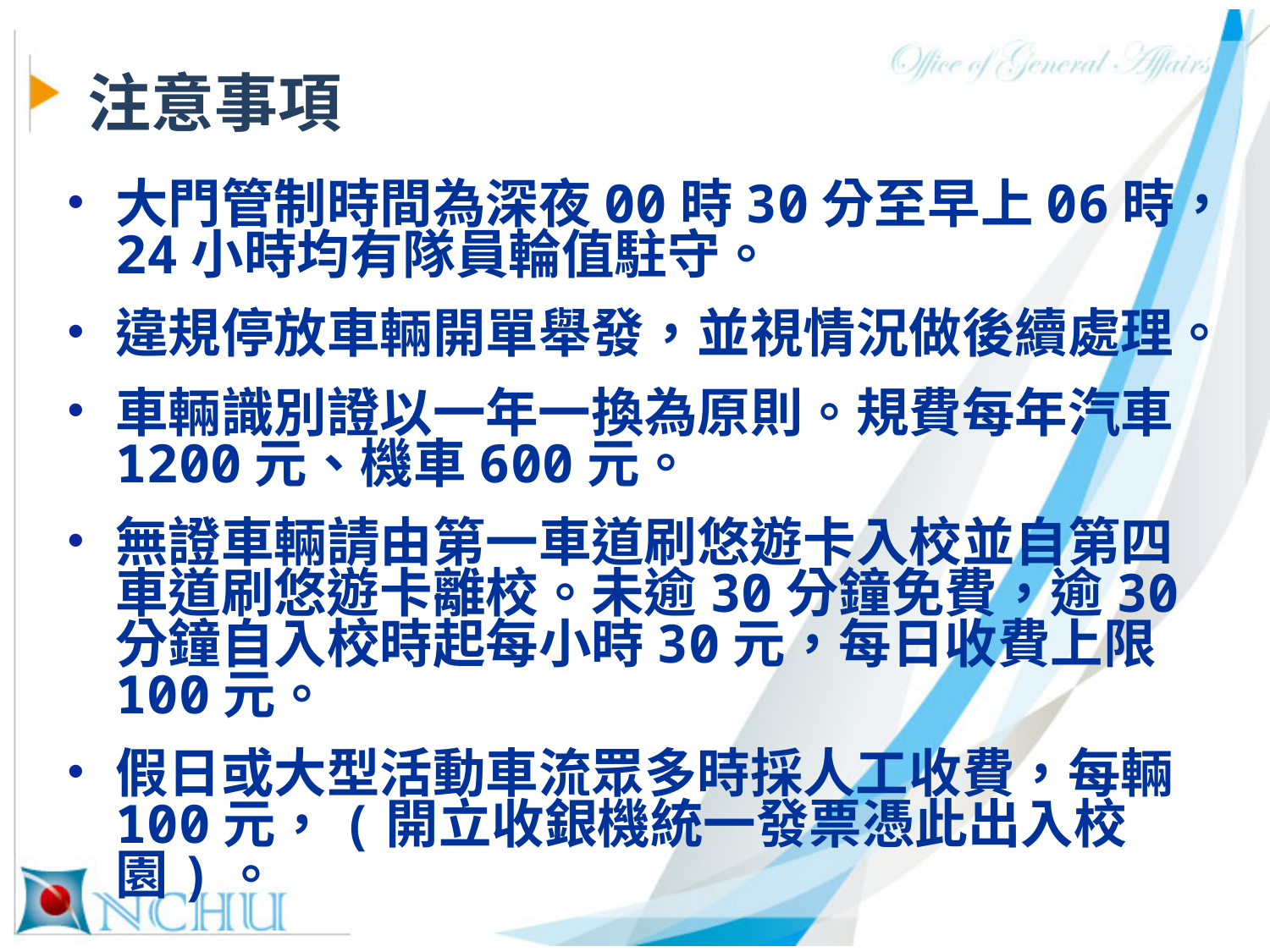

# 注意事項
大門管制時間為深夜00時30分至早上06時，24小時均有隊員輪值駐守。
違規停放車輛開單舉發，並視情況做後續處理。
車輛識別證以一年一換為原則。規費每年汽車1200元、機車600元。
無證車輛請由第一車道刷悠遊卡入校並自第四車道刷悠遊卡離校。未逾30分鐘免費，逾30分鐘自入校時起每小時30元，每日收費上限100元。
假日或大型活動車流眾多時採人工收費，每輛100元，(開立收銀機統一發票憑此出入校園)。